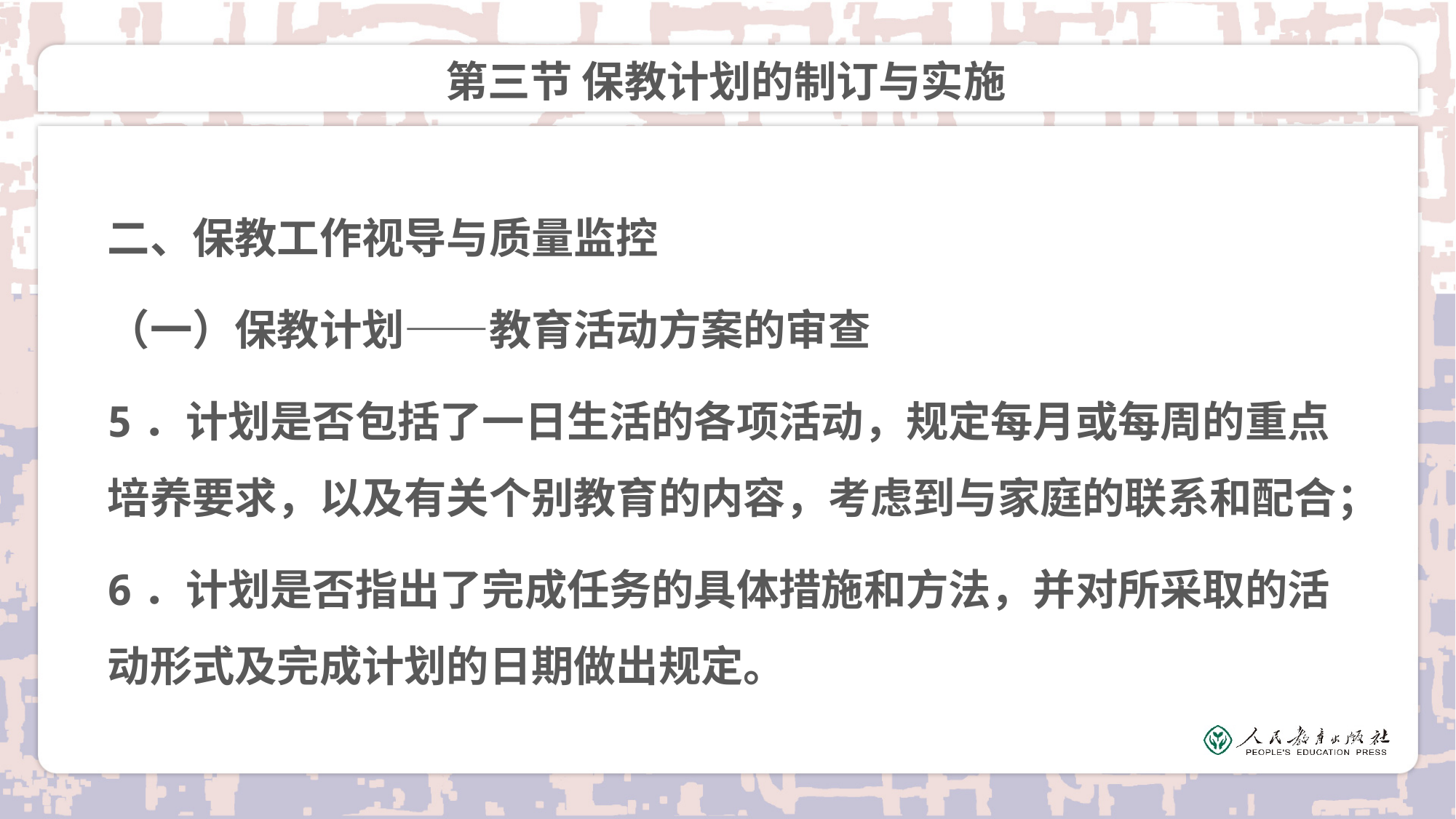

# 第三节 保教计划的制订与实施
二、保教工作视导与质量监控
（一）保教计划——教育活动方案的审查
5．计划是否包括了一日生活的各项活动，规定每月或每周的重点培养要求，以及有关个别教育的内容，考虑到与家庭的联系和配合；
6．计划是否指出了完成任务的具体措施和方法，并对所采取的活动形式及完成计划的日期做出规定。